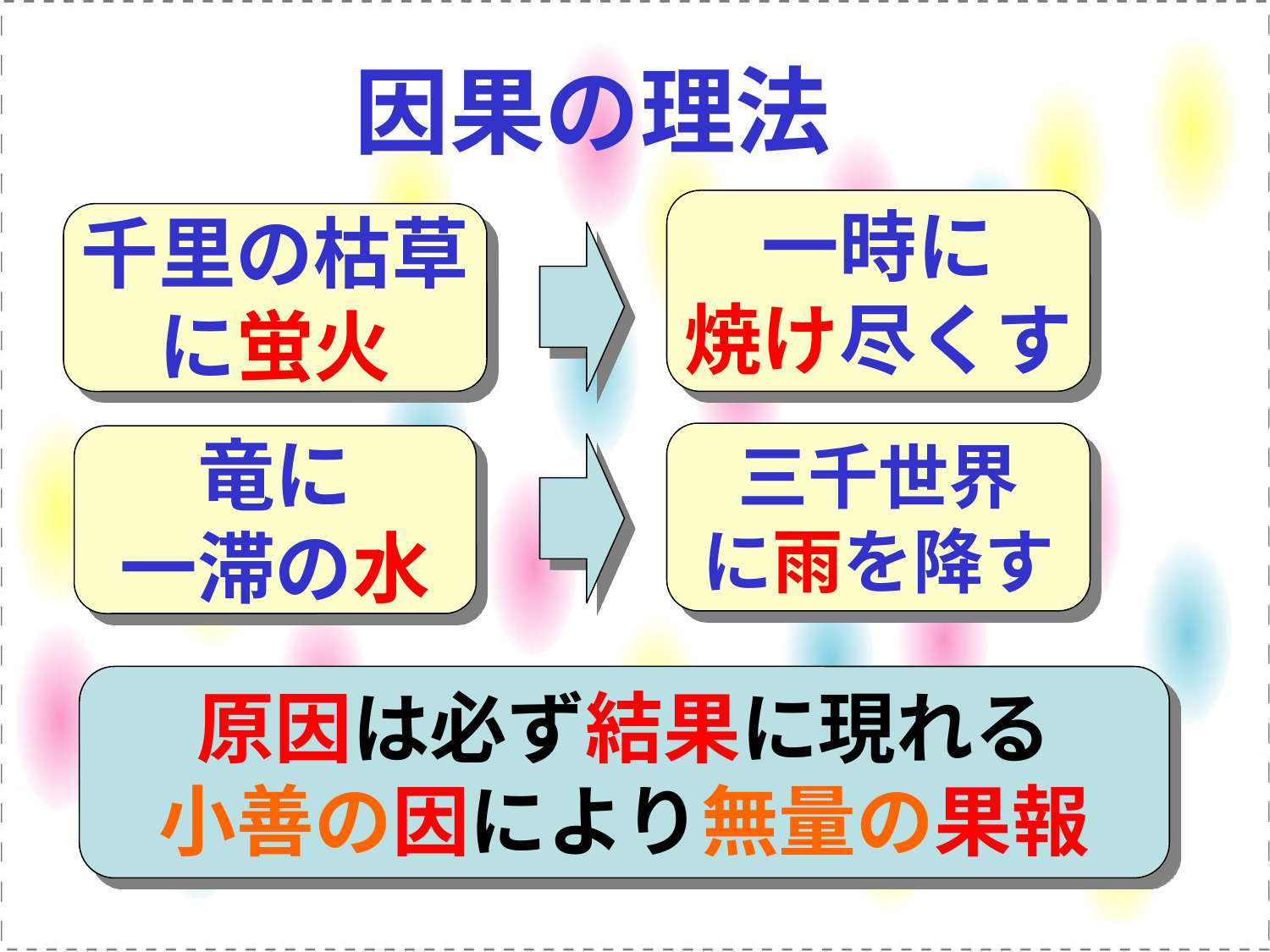

# 因果の理法
一時に
焼け尽くす
千里の枯草
に蛍火

三千世界
に雨を降す
竜に
一滞の水

原因は必ず結果に現れる
小善の因により無量の果報